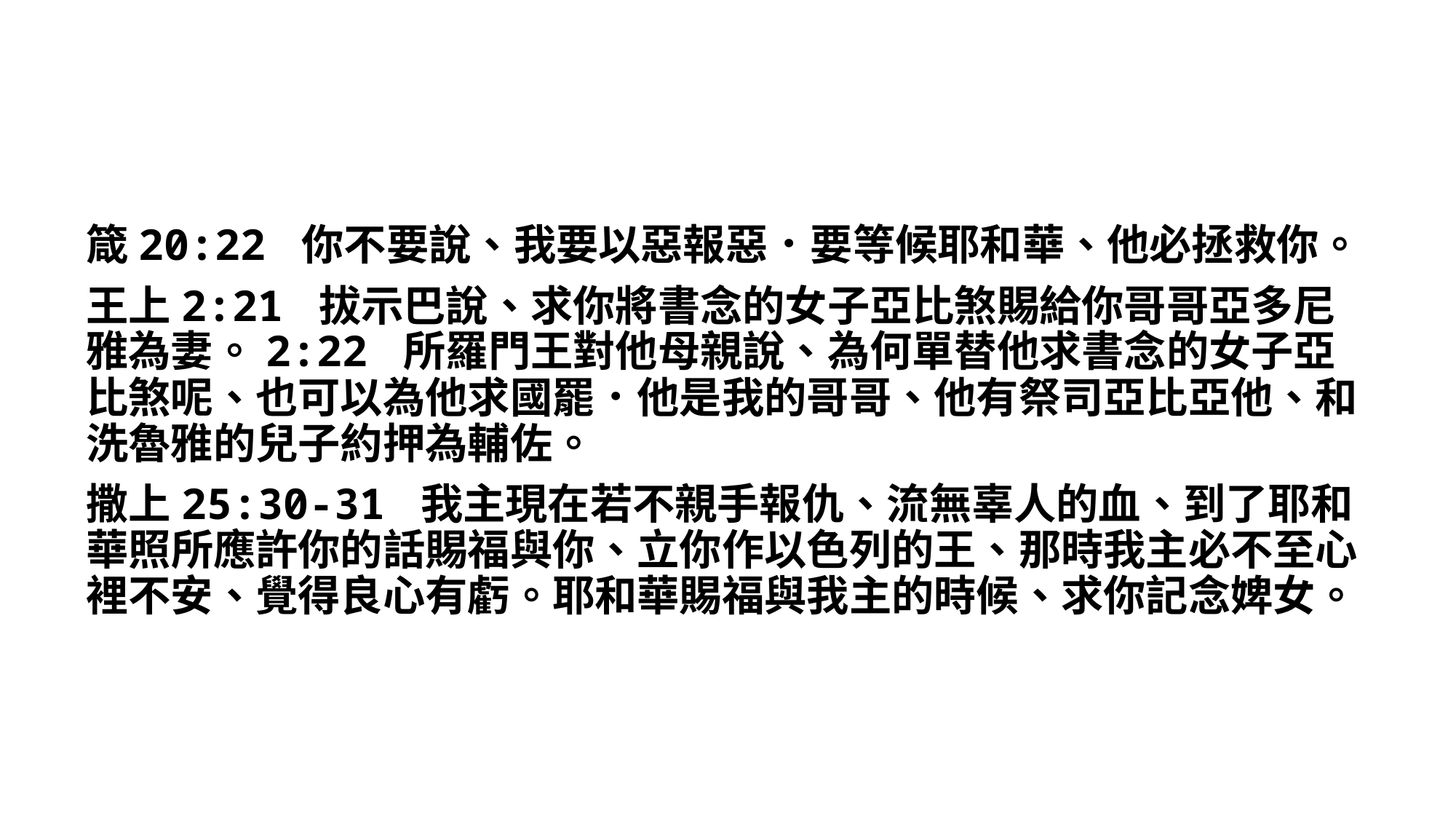

箴20:22 你不要說、我要以惡報惡．要等候耶和華、他必拯救你。
王上2:21 拔示巴說、求你將書念的女子亞比煞賜給你哥哥亞多尼雅為妻。2:22 所羅門王對他母親說、為何單替他求書念的女子亞比煞呢、也可以為他求國罷．他是我的哥哥、他有祭司亞比亞他、和洗魯雅的兒子約押為輔佐。
撒上25:30-31 我主現在若不親手報仇、流無辜人的血、到了耶和華照所應許你的話賜福與你、立你作以色列的王、那時我主必不至心裡不安、覺得良心有虧。耶和華賜福與我主的時候、求你記念婢女。